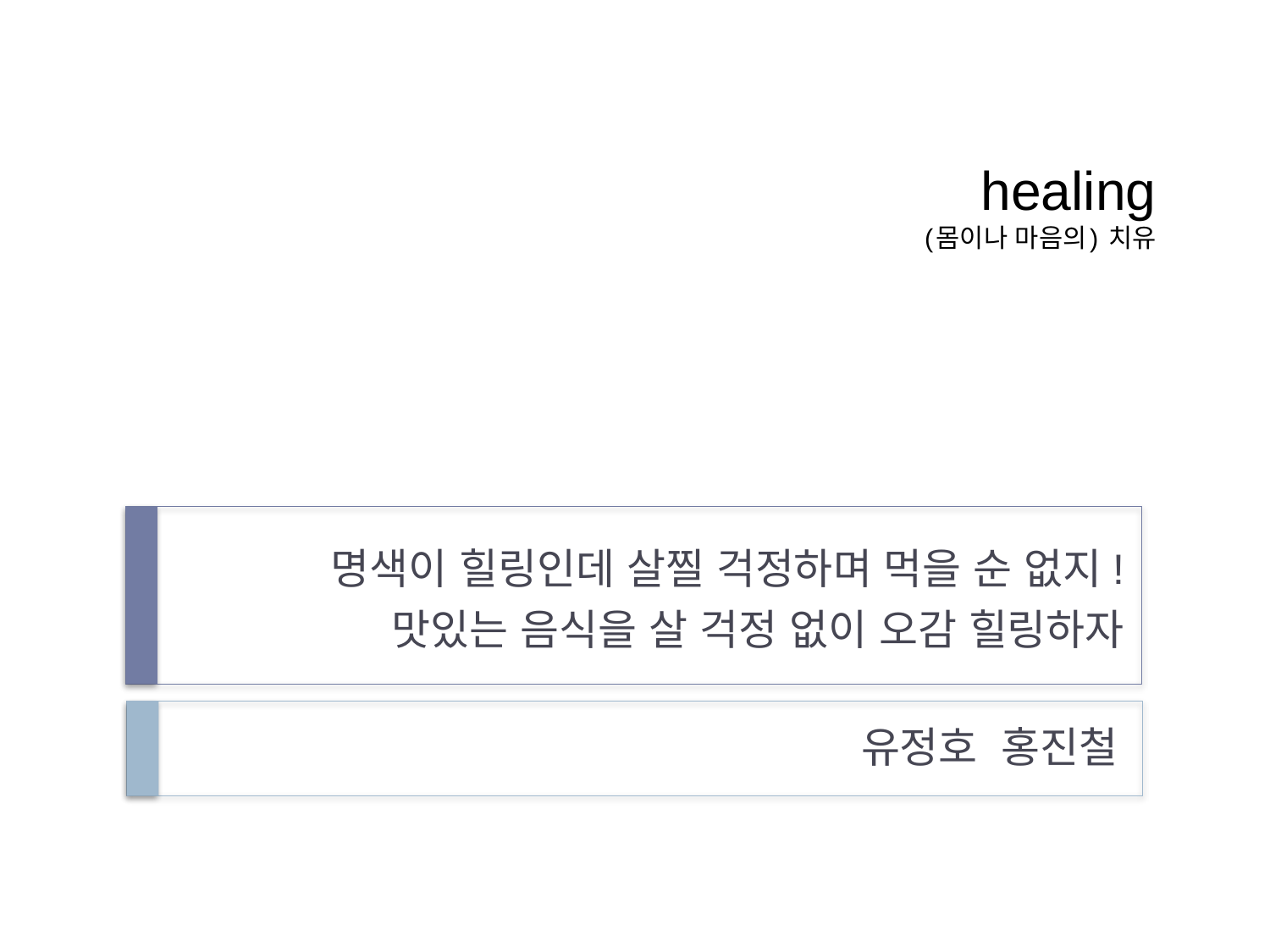

# healing (몸이나 마음의) 치유
명색이 힐링인데 살찔 걱정하며 먹을 순 없지!
맛있는 음식을 살 걱정 없이 오감 힐링하자

유정호  홍진철